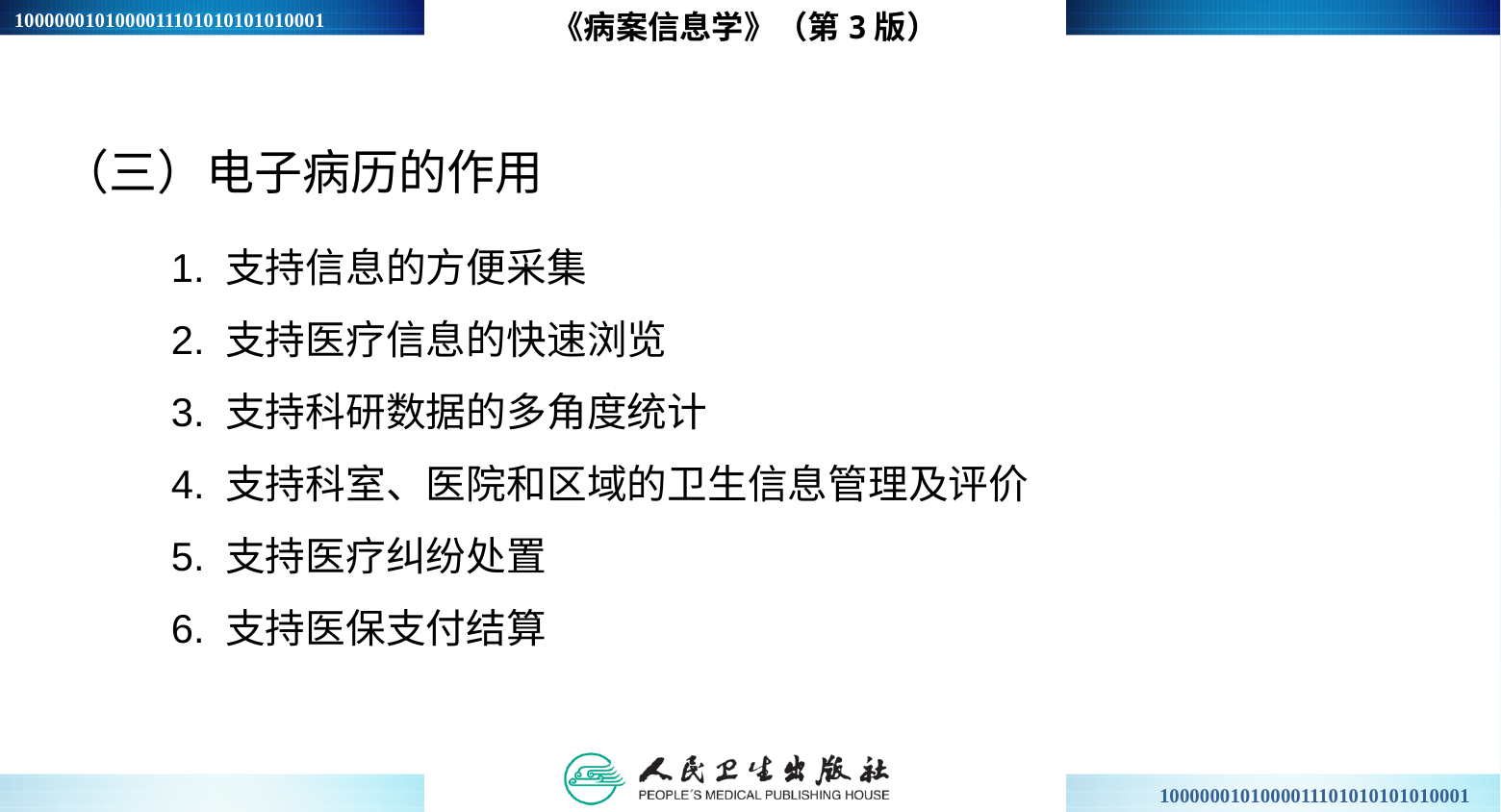

《病案信息学》（第3版）
（三）电子病历的作用
1. 支持信息的方便采集
2. 支持医疗信息的快速浏览
3. 支持科研数据的多角度统计
4. 支持科室、医院和区域的卫生信息管理及评价
5. 支持医疗纠纷处置
6. 支持医保支付结算